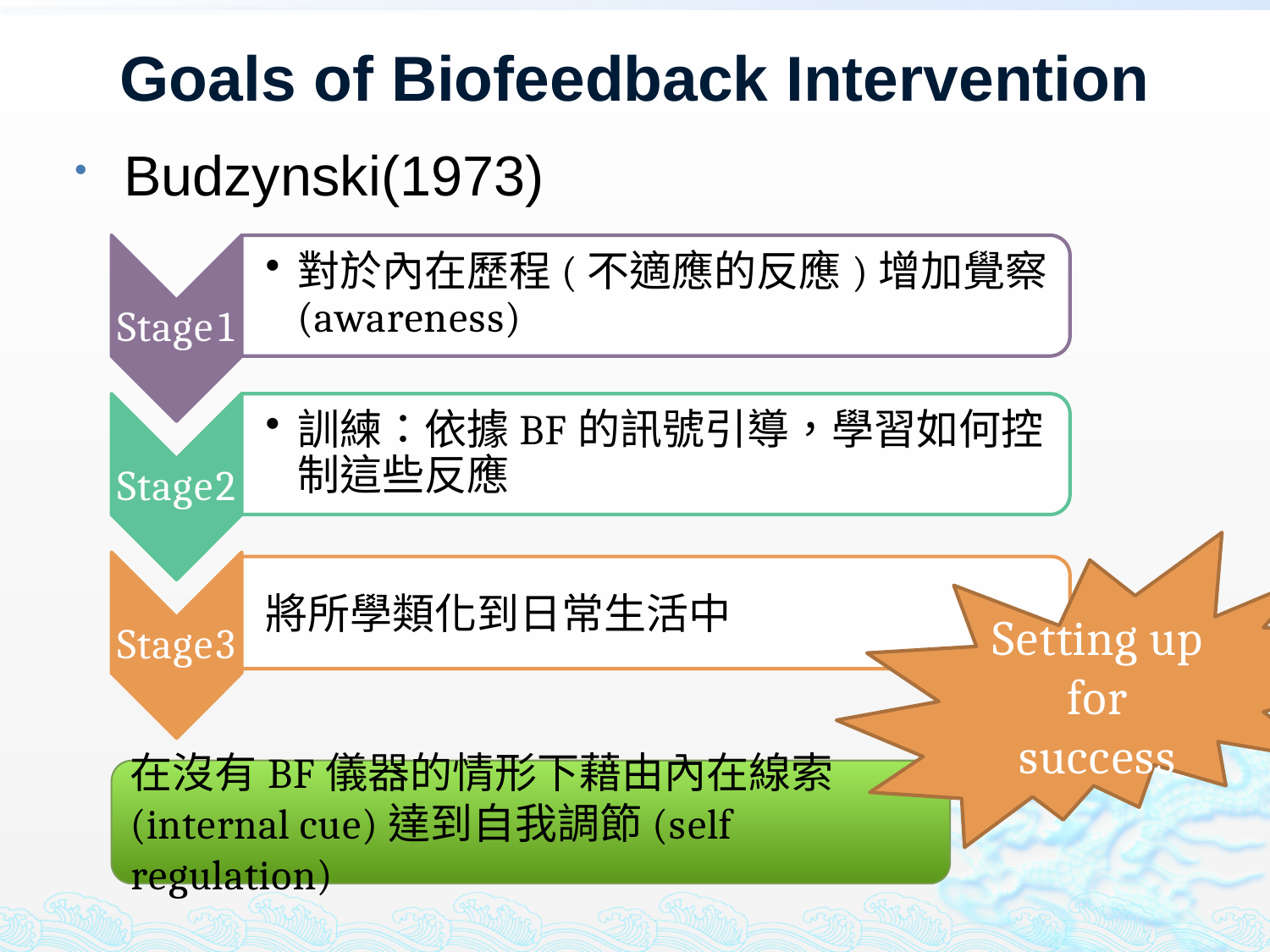

# Goals of Biofeedback Intervention
Budzynski(1973)
Stage1
對於內在歷程(不適應的反應)增加覺察(awareness)
Stage2
訓練：依據BF的訊號引導，學習如何控制這些反應
Stage3
將所學類化到日常生活中
Setting up for success
在沒有BF儀器的情形下藉由內在線索(internal cue)達到自我調節(self regulation)